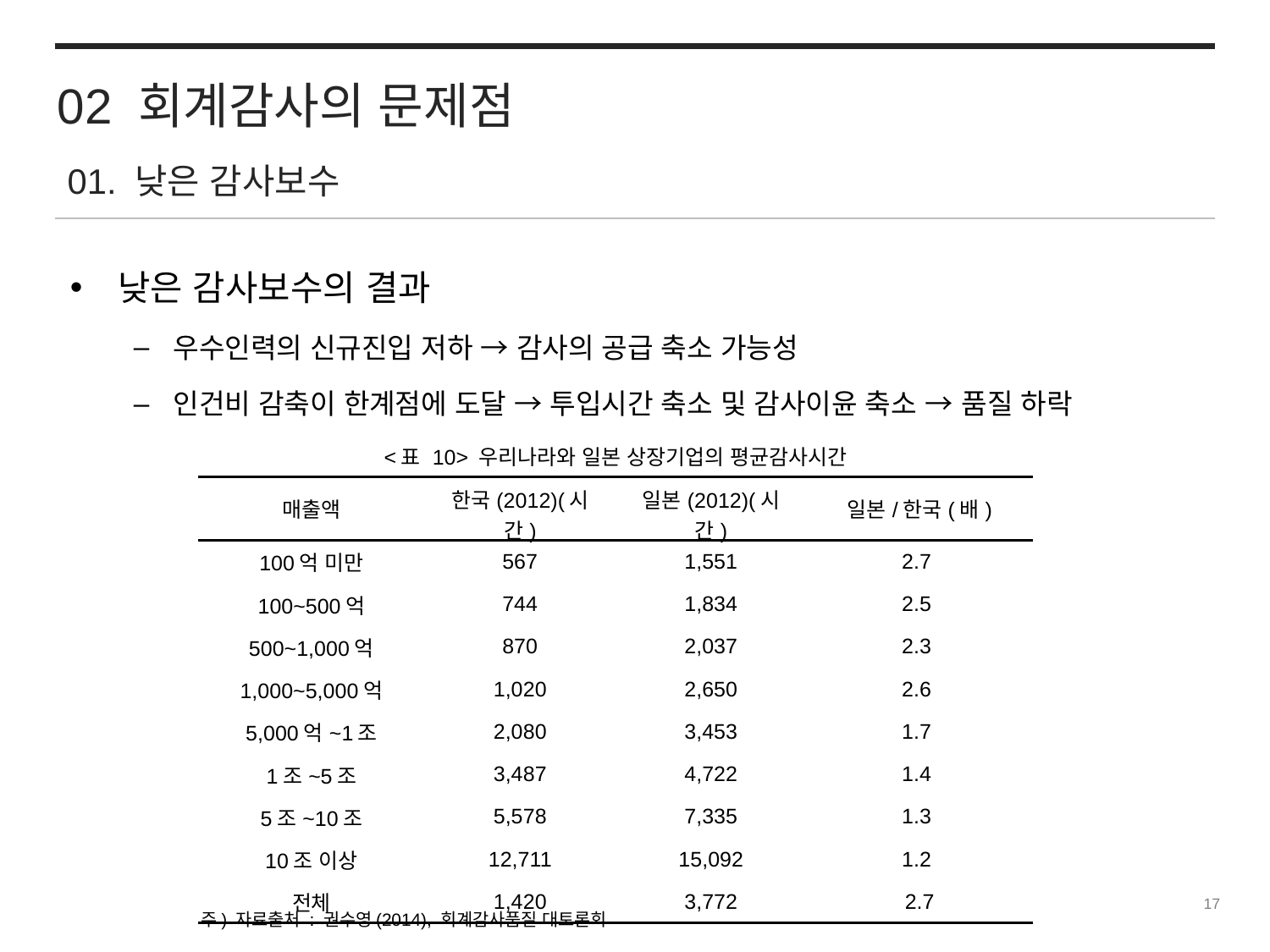

02 회계감사의 문제점
01. 낮은 감사보수
낮은 감사보수의 결과
우수인력의 신규진입 저하 → 감사의 공급 축소 가능성
인건비 감축이 한계점에 도달 → 투입시간 축소 및 감사이윤 축소 → 품질 하락
| <표 10> 우리나라와 일본 상장기업의 평균감사시간 |  |  |  |
| --- | --- | --- | --- |
| 매출액 | 한국(2012)(시간) | 일본(2012)(시간) | 일본/한국(배) |
| 100억 미만 | 567 | 1,551 | 2.7 |
| 100~500억 | 744 | 1,834 | 2.5 |
| 500~1,000억 | 870 | 2,037 | 2.3 |
| 1,000~5,000억 | 1,020 | 2,650 | 2.6 |
| 5,000억~1조 | 2,080 | 3,453 | 1.7 |
| 1조~5조 | 3,487 | 4,722 | 1.4 |
| 5조~10조 | 5,578 | 7,335 | 1.3 |
| 10조 이상 | 12,711 | 15,092 | 1.2 |
| 전체 | 1,420 | 3,772 | 2.7 |
주) 자료출처 : 권수영(2014), 회계감사품질 대토론회